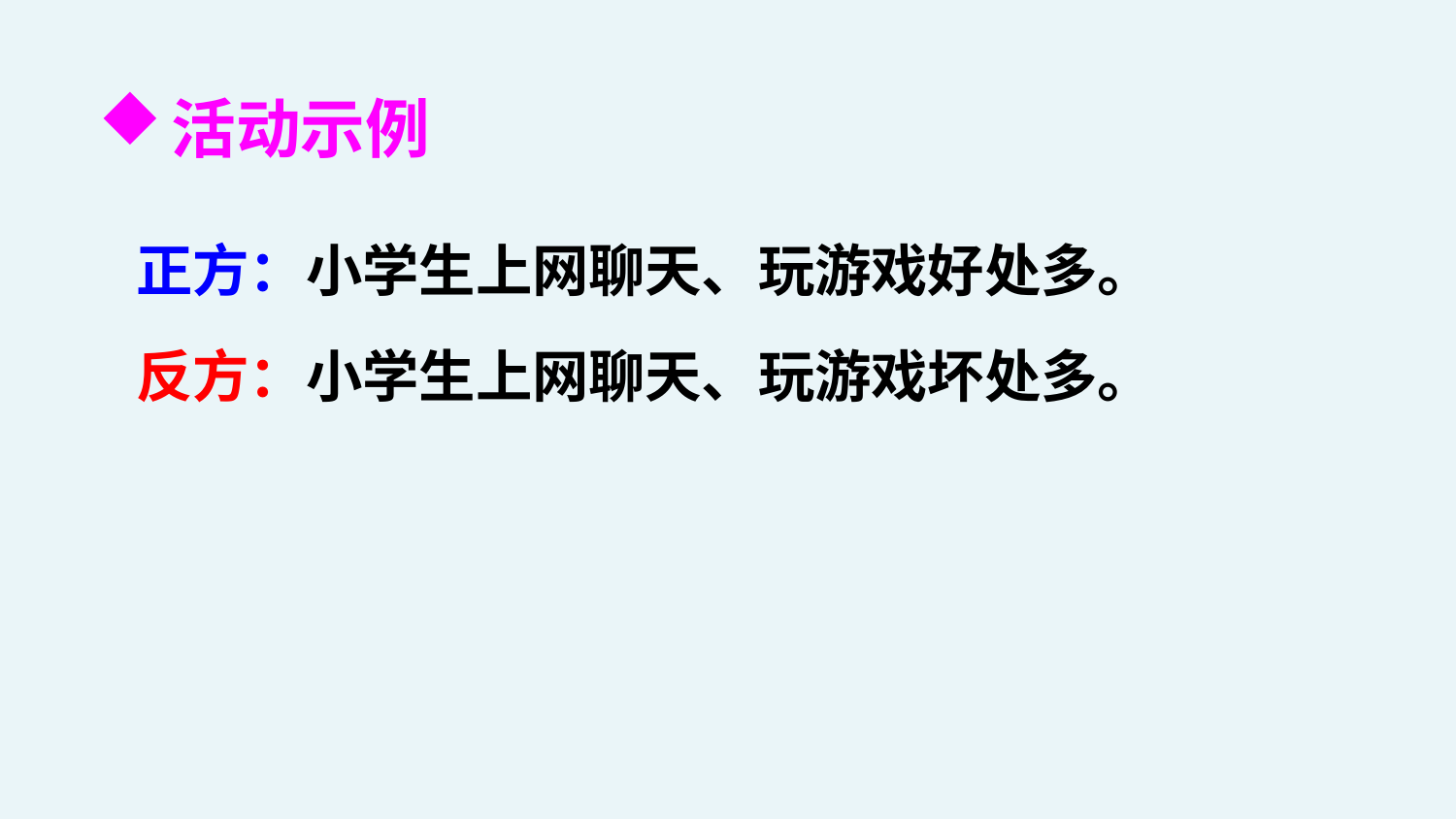

活动示例
    正方：小学生上网聊天、玩游戏好处多。
    反方：小学生上网聊天、玩游戏坏处多。